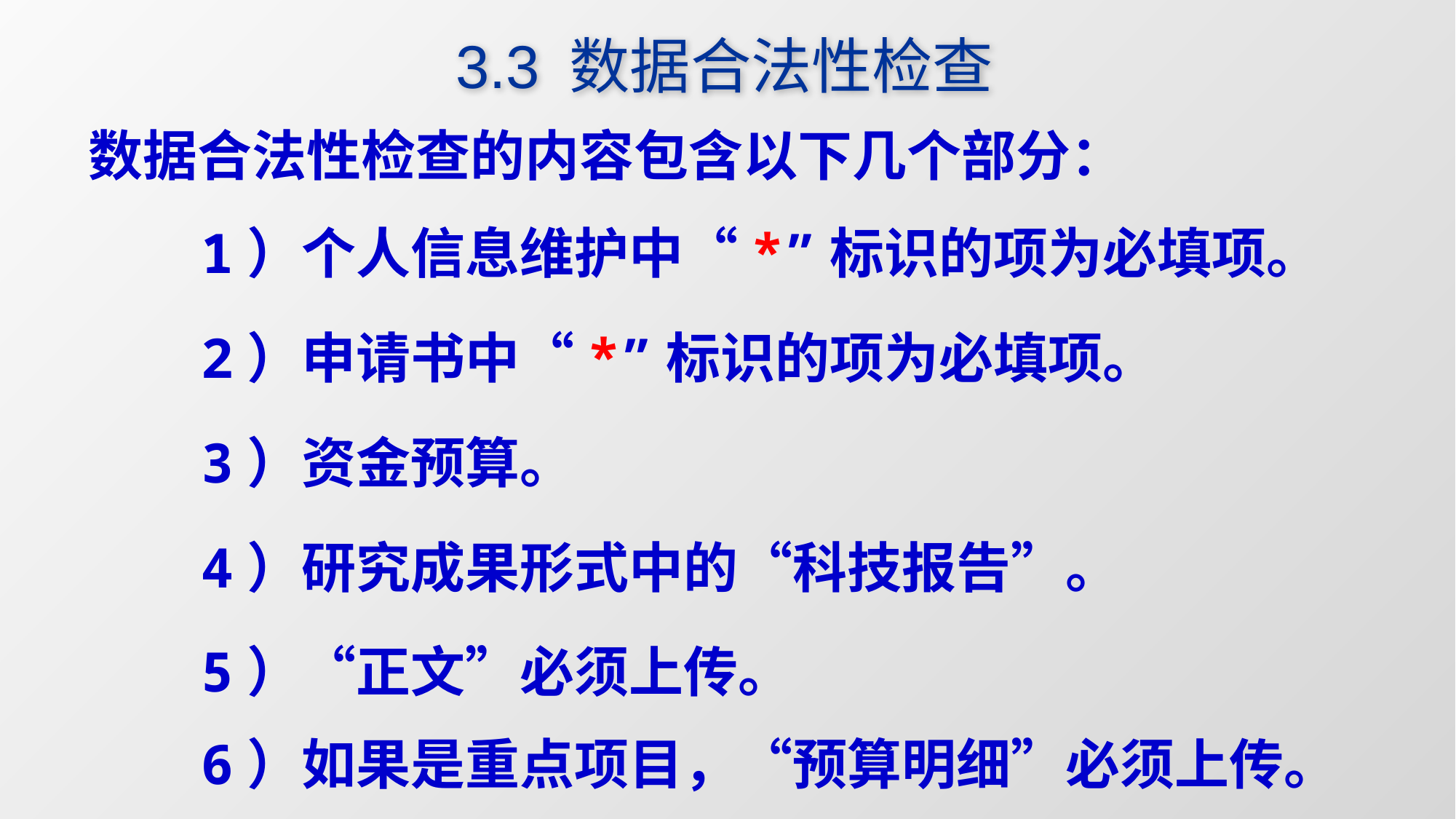

3.3 数据合法性检查
数据合法性检查的内容包含以下几个部分：
1）个人信息维护中“*”标识的项为必填项。
2）申请书中“*”标识的项为必填项。
3）资金预算。
4）研究成果形式中的“科技报告”。
5）“正文”必须上传。
6）如果是重点项目，“预算明细”必须上传。